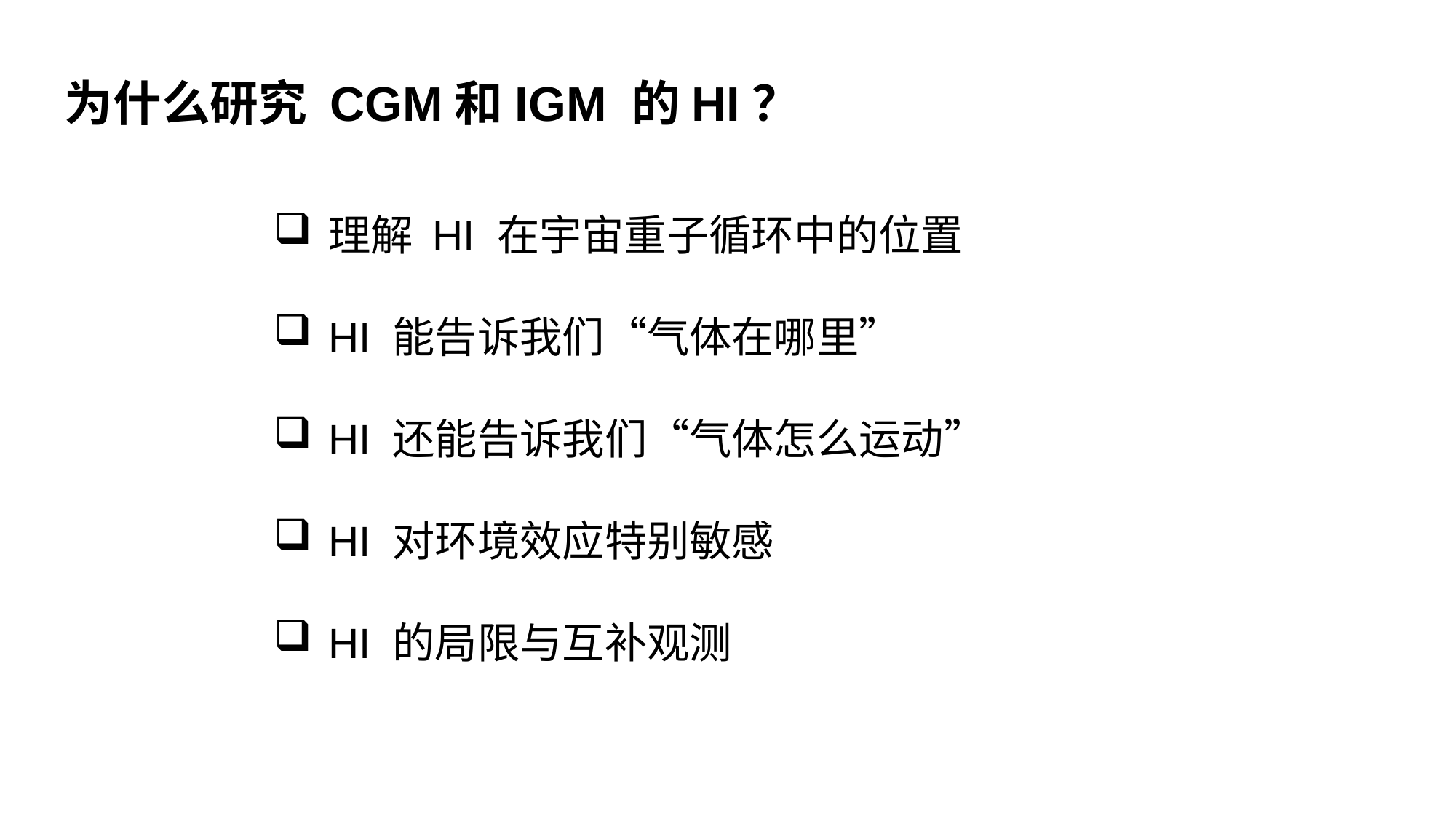

为什么研究 CGM和IGM 的HI？
理解 HI 在宇宙重子循环中的位置

HI 能告诉我们“气体在哪里”

HI 还能告诉我们“气体怎么运动”

HI 对环境效应特别敏感

HI 的局限与互补观测